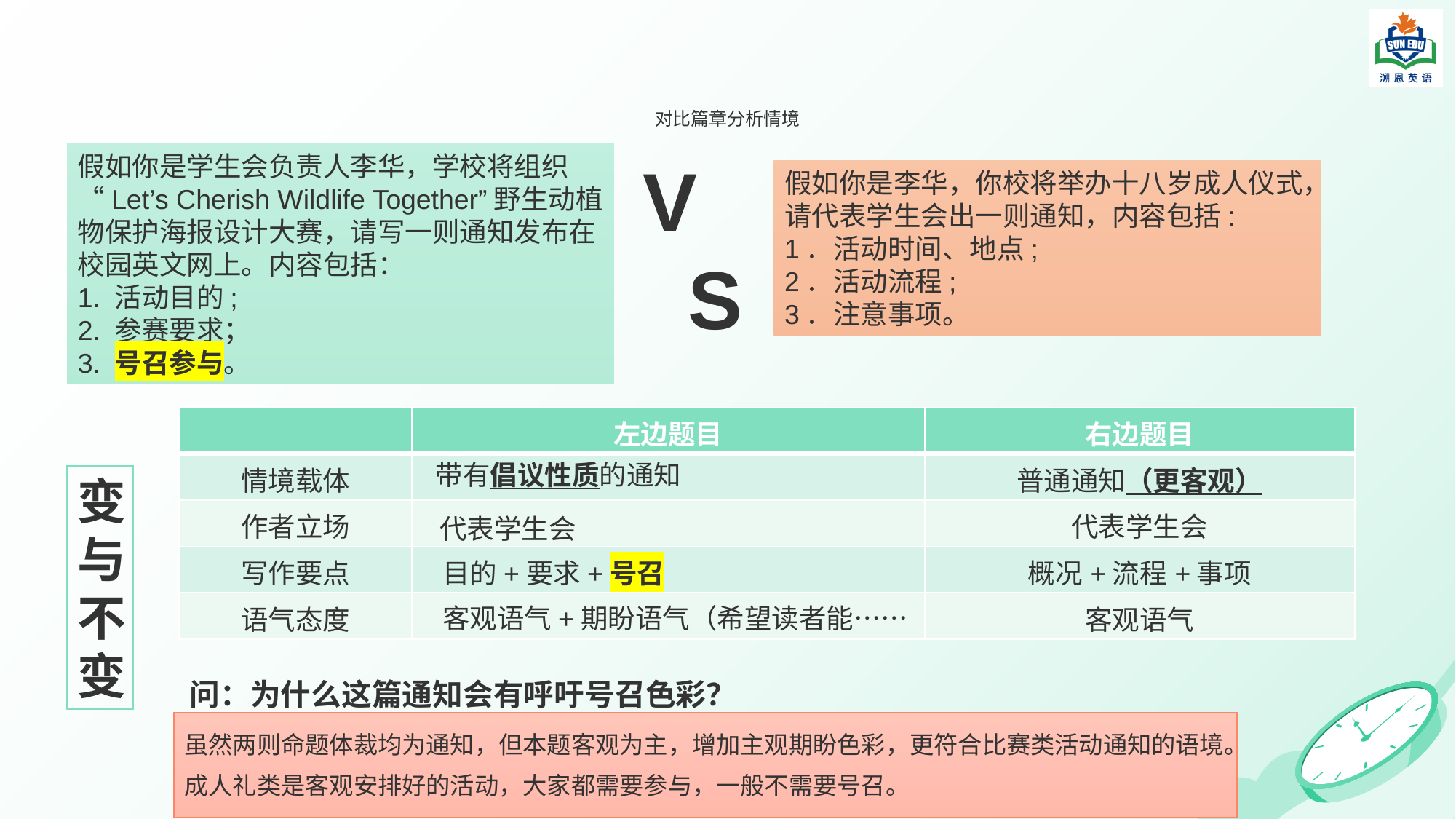

对比篇章分析情境
假如你是学生会负责人李华，学校将组织“Let’s Cherish Wildlife Together”野生动植物保护海报设计大赛，请写一则通知发布在校园英文网上。内容包括：
1. 活动目的;
2. 参赛要求；
3. 号召参与。
V
  S
假如你是李华，你校将举办十八岁成人仪式，请代表学生会出一则通知，内容包括:
1．活动时间、地点;
2．活动流程;
3．注意事项。
|  | 左边题目 | 右边题目 |
| --- | --- | --- |
| 情境载体 |  | 普通通知（更客观） |
| 作者立场 |  | 代表学生会 |
| 写作要点 |  | 概况+流程+事项 |
| 语气态度 |  | 客观语气 |
带有倡议性质的通知
变
与不变
代表学生会
目的+要求+号召
客观语气+期盼语气（希望读者能……
问：为什么这篇通知会有呼吁号召色彩？

虽然两则命题体裁均为通知，但本题客观为主，增加主观期盼色彩，更符合比赛类活动通知的语境。成人礼类是客观安排好的活动，大家都需要参与，一般不需要号召。